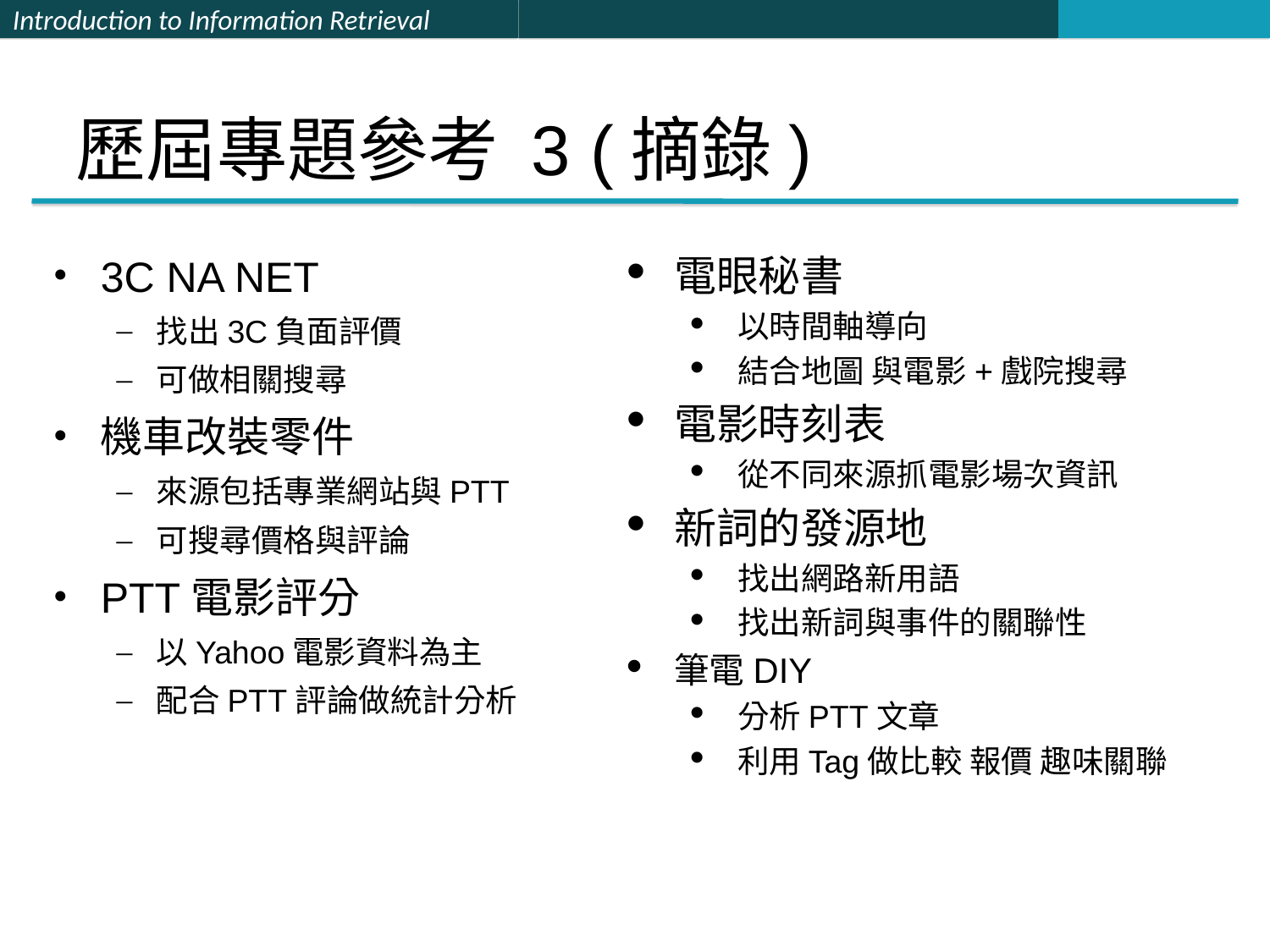

# 歷屆專題參考 3 (摘錄)
3C NA NET
找出3C負面評價
可做相關搜尋
機車改裝零件
來源包括專業網站與PTT
可搜尋價格與評論
PTT電影評分
以Yahoo電影資料為主
配合PTT評論做統計分析
電眼秘書
以時間軸導向
結合地圖 與電影+戲院搜尋
電影時刻表
從不同來源抓電影場次資訊
新詞的發源地
找出網路新用語
找出新詞與事件的關聯性
筆電DIY
分析PTT文章
利用Tag做比較 報價 趣味關聯